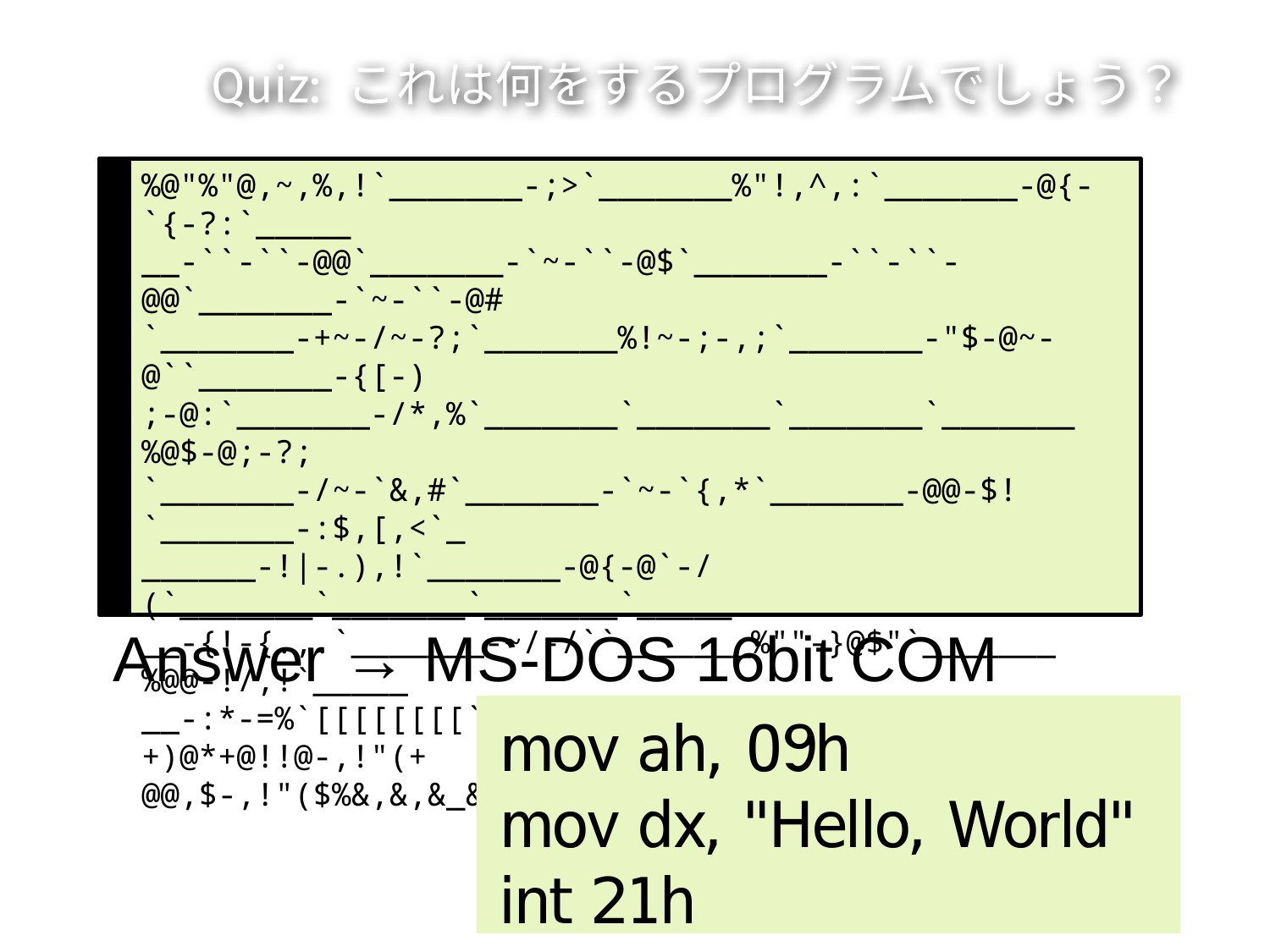

# Quiz: これは何をするプログラムでしょう？

%@"%"@,~,%,!`_______-;>`_______%"!,^,:`_______-@{-`{-?:`_____
__-``-``-@@`_______-`~-``-@$`_______-``-``-@@`_______-`~-``-@#
`_______-+~-/~-?;`_______%!~-;-,;`_______-"$-@~-@``_______-{[-)
;-@:`_______-/*,%`_______`_______`_______`_______%@$-@;-?;
`_______-/~-`&,#`_______-`~-`{,*`_______-@@-$!`_______-:$,[,<`_
______-!|-.),!`_______-@{-@`-/(`_______`_______`_______`_____
__-{!-{.,.`_______-~/-/``_______%""-}@$"`_______%@@-!/,!`_____
__-:*-=%`[[[[[[[[`^^^^^-%+)@@^^^!;@@_!,((,.((-$+)@*+@!!@-,!"(+
@@,$-,!"($%&,&,&_&,"@"'%_&"',&$&-@*@$"
Answer → MS-DOS 16bit COM
mov ah, 09h
mov dx, "Hello, World"
int 21h